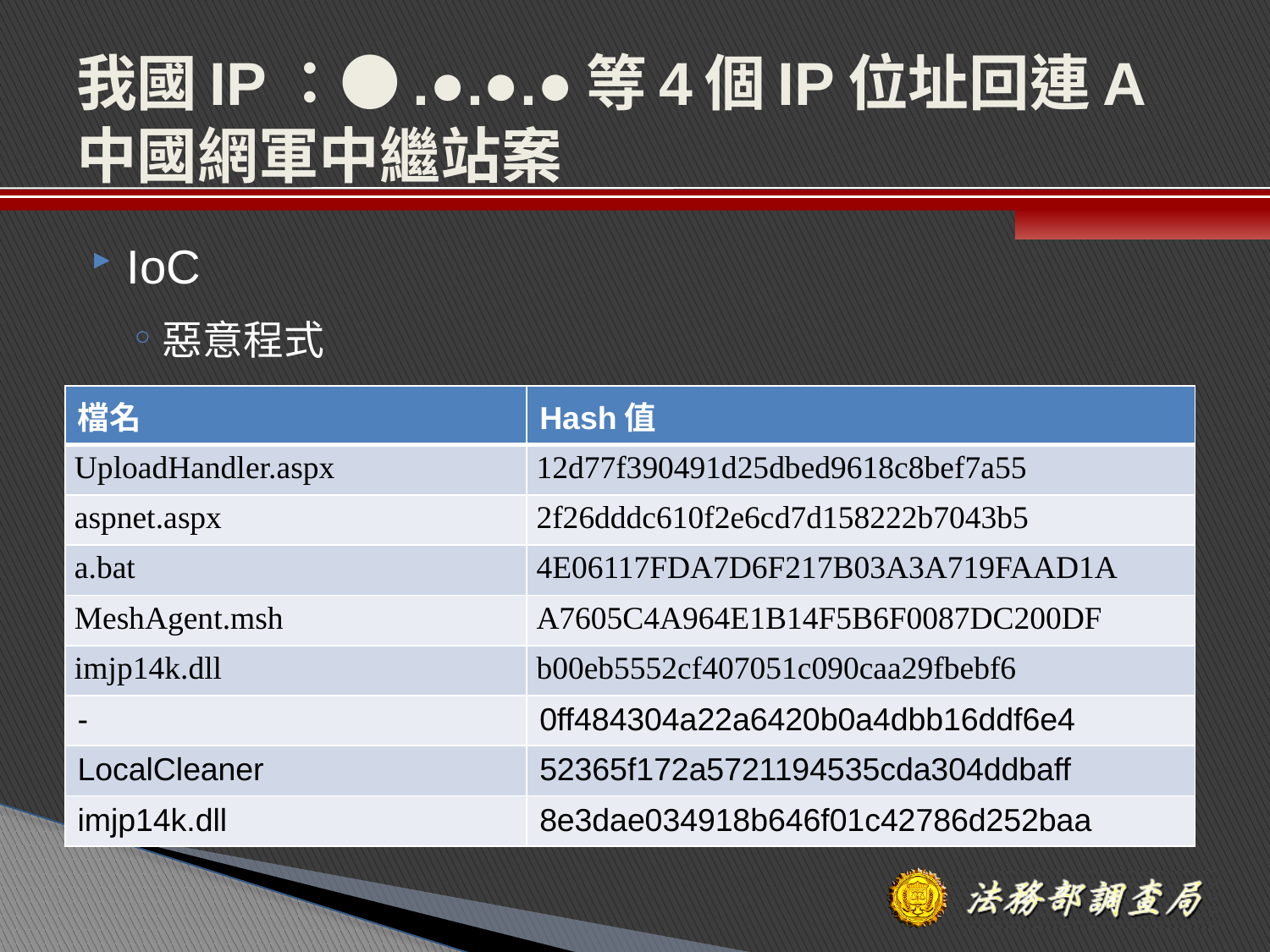

# 我國IP：●.●.●.●等4個IP位址回連A中國網軍中繼站案
IoC
惡意程式
| 檔名 | Hash值 |
| --- | --- |
| UploadHandler.aspx | 12d77f390491d25dbed9618c8bef7a55 |
| aspnet.aspx | 2f26dddc610f2e6cd7d158222b7043b5 |
| a.bat | 4E06117FDA7D6F217B03A3A719FAAD1A |
| MeshAgent.msh | A7605C4A964E1B14F5B6F0087DC200DF |
| imjp14k.dll | b00eb5552cf407051c090caa29fbebf6 |
| - | 0ff484304a22a6420b0a4dbb16ddf6e4 |
| LocalCleaner | 52365f172a5721194535cda304ddbaff |
| imjp14k.dll | 8e3dae034918b646f01c42786d252baa |